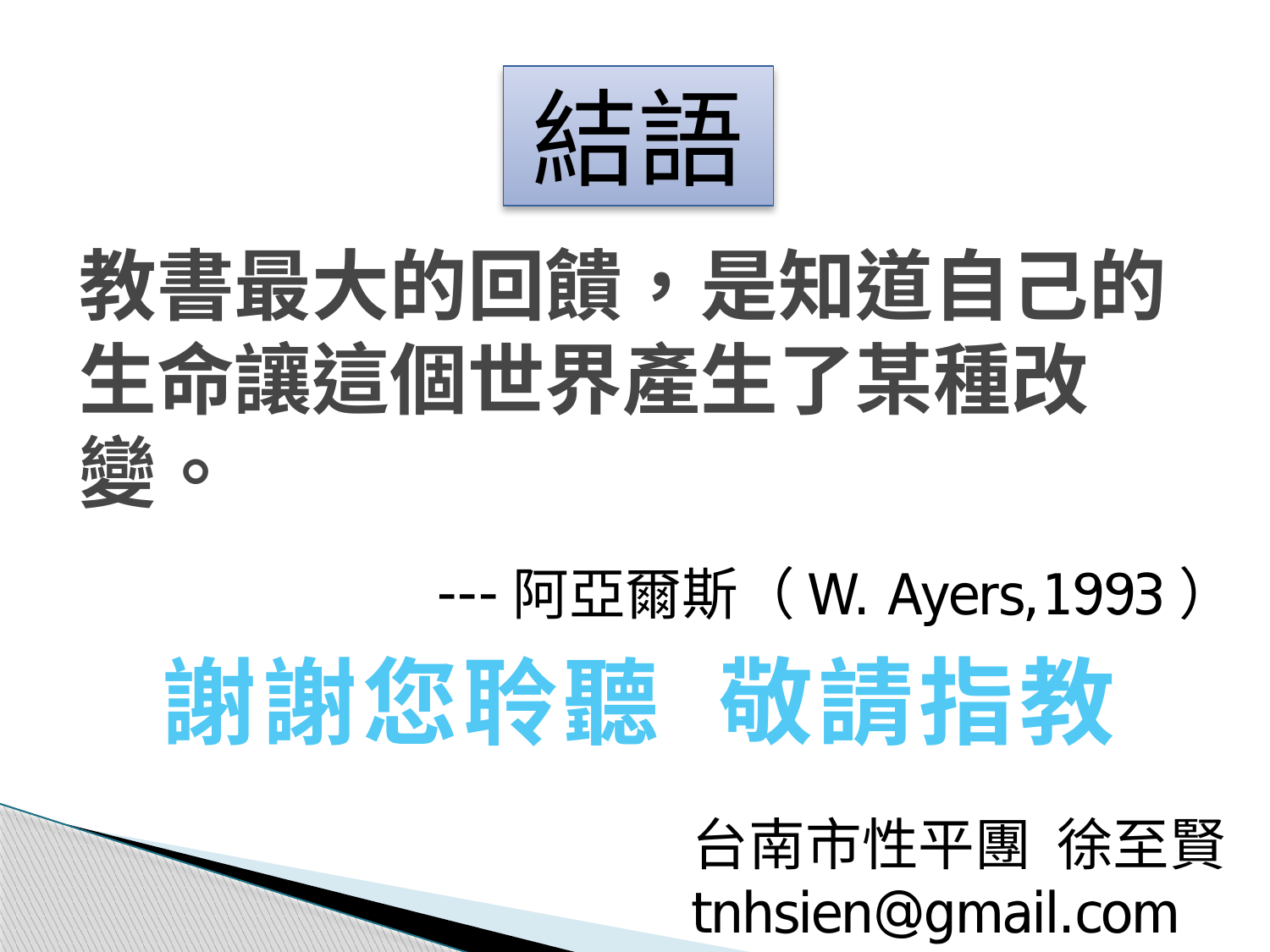

結語
# 教書最大的回饋，是知道自己的生命讓這個世界產生了某種改變。
---阿亞爾斯（W. Ayers,1993）
謝謝您聆聽  敬請指教
台南市性平團  徐至賢
tnhsien@gmail.com